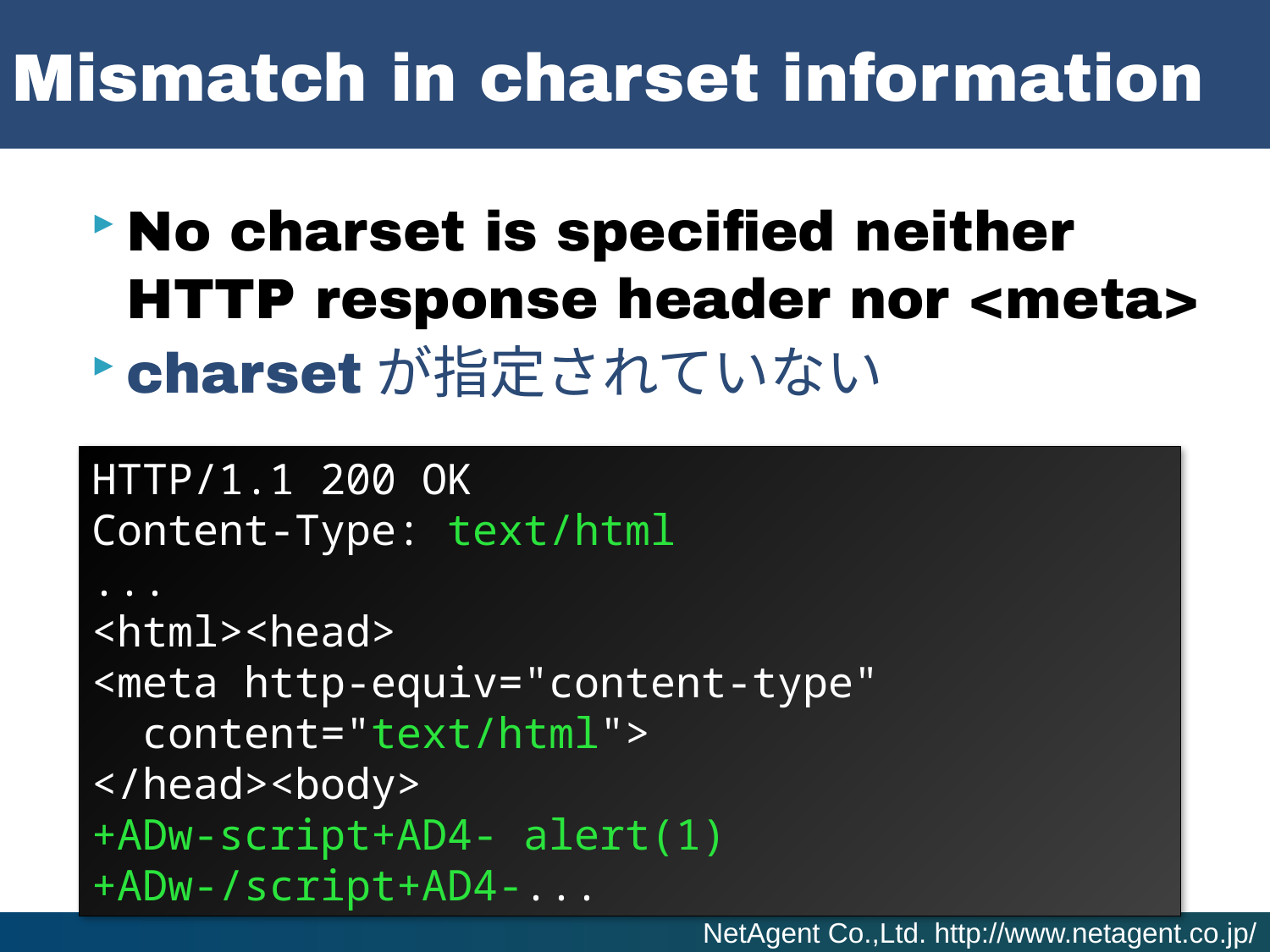

# Mismatch in charset information
No charset is specified neither HTTP response header nor <meta>
charsetが指定されていない
HTTP/1.1 200 OK
Content-Type: text/html
...
<html><head>
<meta http-equiv="content-type"
  content="text/html">
</head><body>
+ADw-script+AD4- alert(1) +ADw-/script+AD4-...